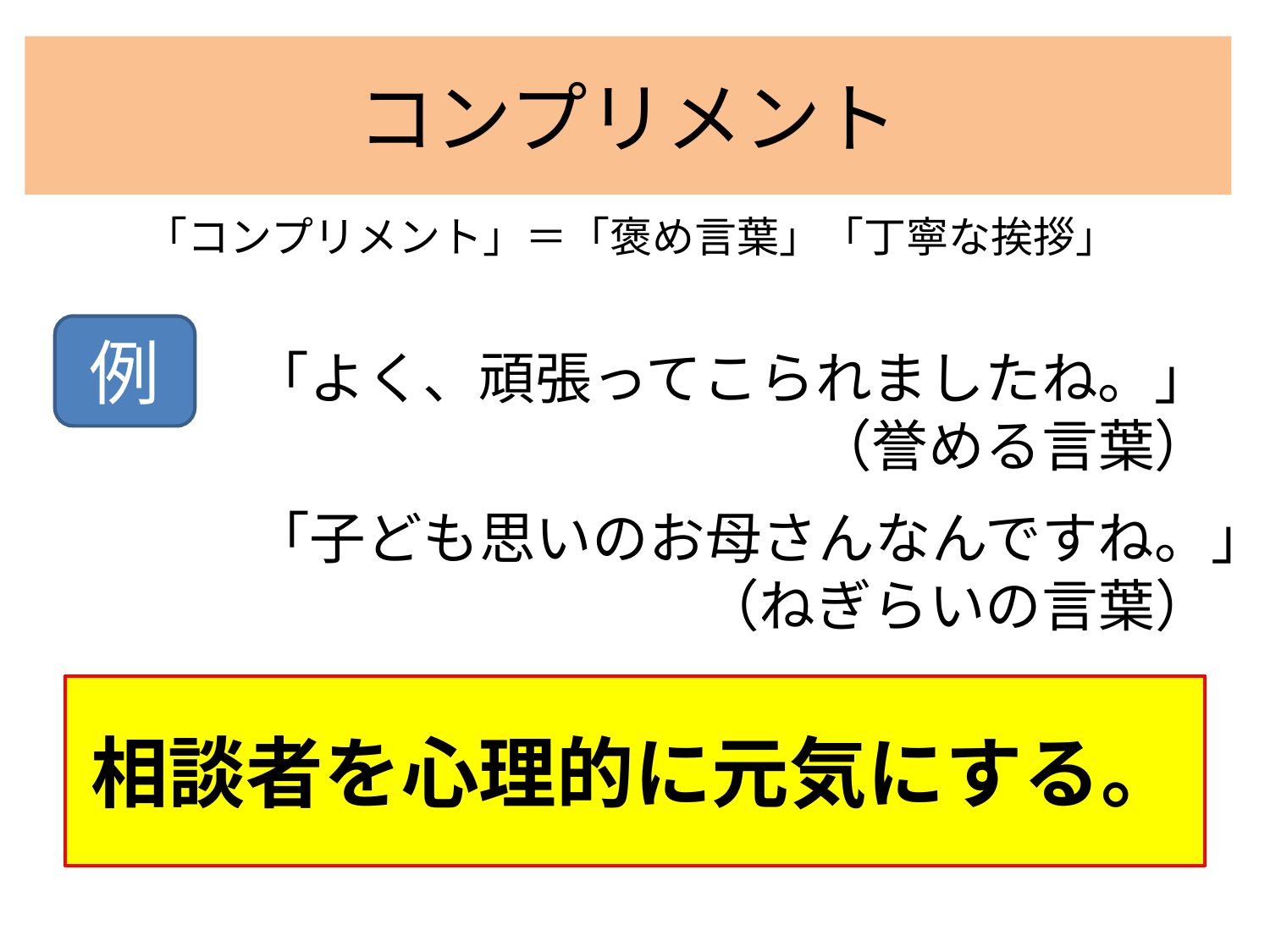

# コンプリメント
「コンプリメント」＝「褒め言葉」「丁寧な挨拶」
例
「よく、頑張ってこられましたね。」
（誉める言葉）
「子ども思いのお母さんなんですね。」
（ねぎらいの言葉）
相談者を心理的に元気にする。